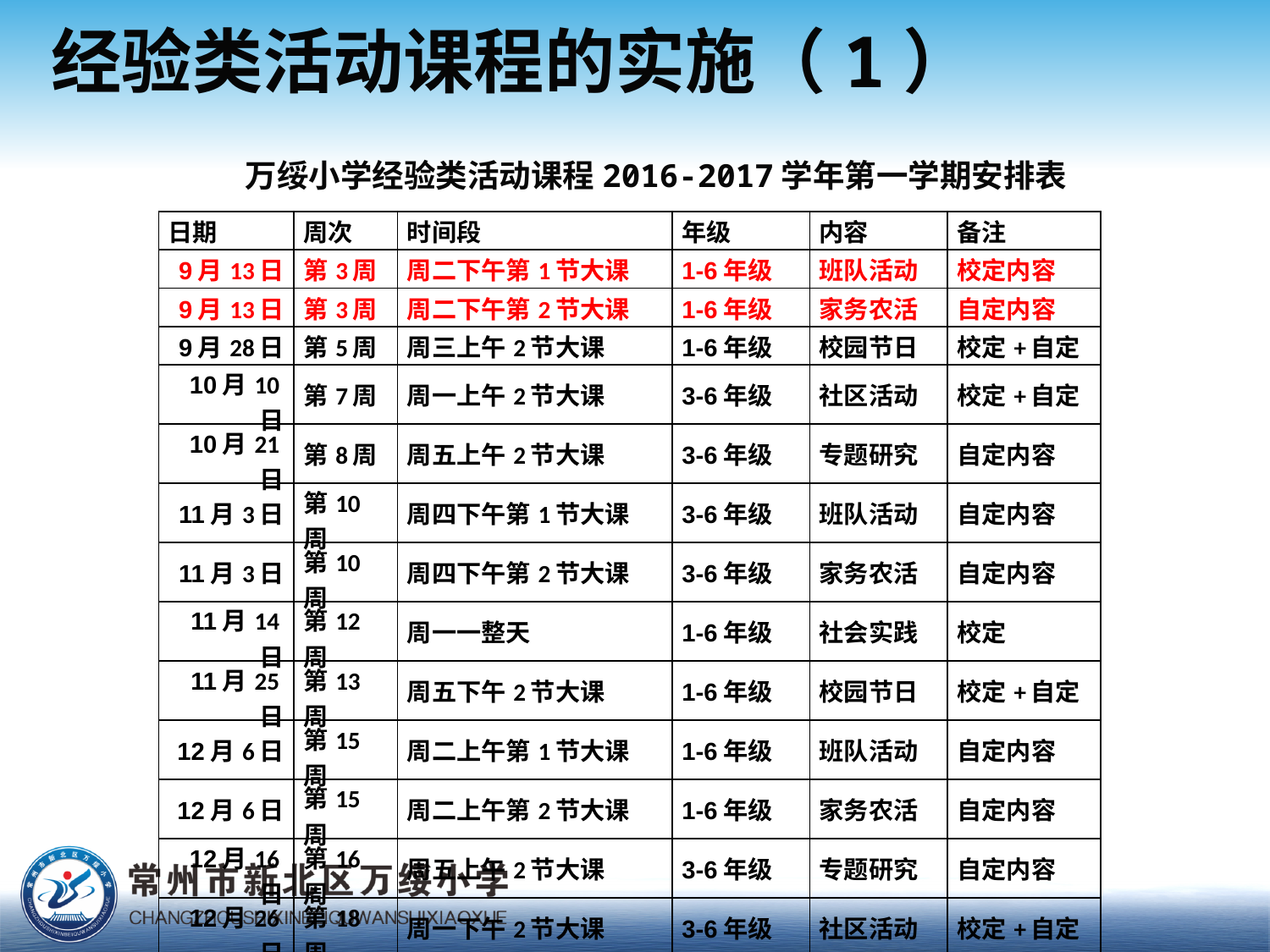

经验类活动课程的实施（1）
万绥小学经验类活动课程2016-2017学年第一学期安排表
| 日期 | 周次 | 时间段 | 年级 | 内容 | 备注 |
| --- | --- | --- | --- | --- | --- |
| 9月13日 | 第3周 | 周二下午第1节大课 | 1-6年级 | 班队活动 | 校定内容 |
| 9月13日 | 第3周 | 周二下午第2节大课 | 1-6年级 | 家务农活 | 自定内容 |
| 9月28日 | 第5周 | 周三上午2节大课 | 1-6年级 | 校园节日 | 校定+自定 |
| 10月10日 | 第7周 | 周一上午2节大课 | 3-6年级 | 社区活动 | 校定+自定 |
| 10月21日 | 第8周 | 周五上午2节大课 | 3-6年级 | 专题研究 | 自定内容 |
| 11月3日 | 第10周 | 周四下午第1节大课 | 3-6年级 | 班队活动 | 自定内容 |
| 11月3日 | 第10周 | 周四下午第2节大课 | 3-6年级 | 家务农活 | 自定内容 |
| 11月14日 | 第12周 | 周一一整天 | 1-6年级 | 社会实践 | 校定 |
| 11月25日 | 第13周 | 周五下午2节大课 | 1-6年级 | 校园节日 | 校定+自定 |
| 12月6日 | 第15周 | 周二上午第1节大课 | 1-6年级 | 班队活动 | 自定内容 |
| 12月6日 | 第15周 | 周二上午第2节大课 | 1-6年级 | 家务农活 | 自定内容 |
| 12月16日 | 第16周 | 周五上午2节大课 | 3-6年级 | 专题研究 | 自定内容 |
| 12月26日 | 第18周 | 周一下午2节大课 | 3-6年级 | 社区活动 | 校定+自定 |
| 1月5日 | 第19周 | 周四上午第1节大课 | 3-6年级 | 班队活动 | 自定内容 |
| 1月5日 | 第19周 | 周四上午第2节大课 | 3-6年级 | 班队活动 | 自定内容 |